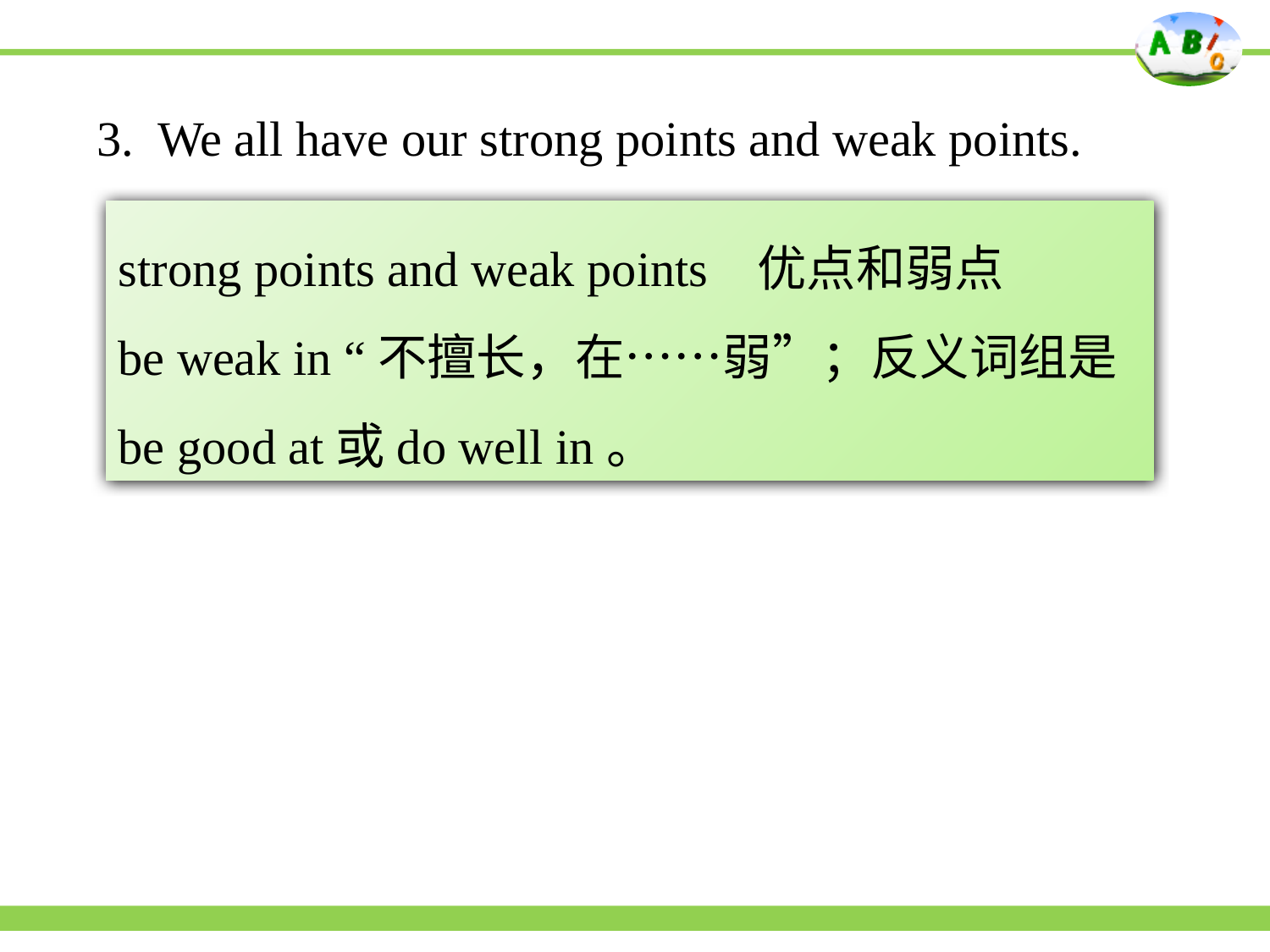

3.  We all have our strong points and weak points.
strong points and weak points   优点和弱点
be weak in “不擅长，在……弱”；反义词组是
be good at或do well in。